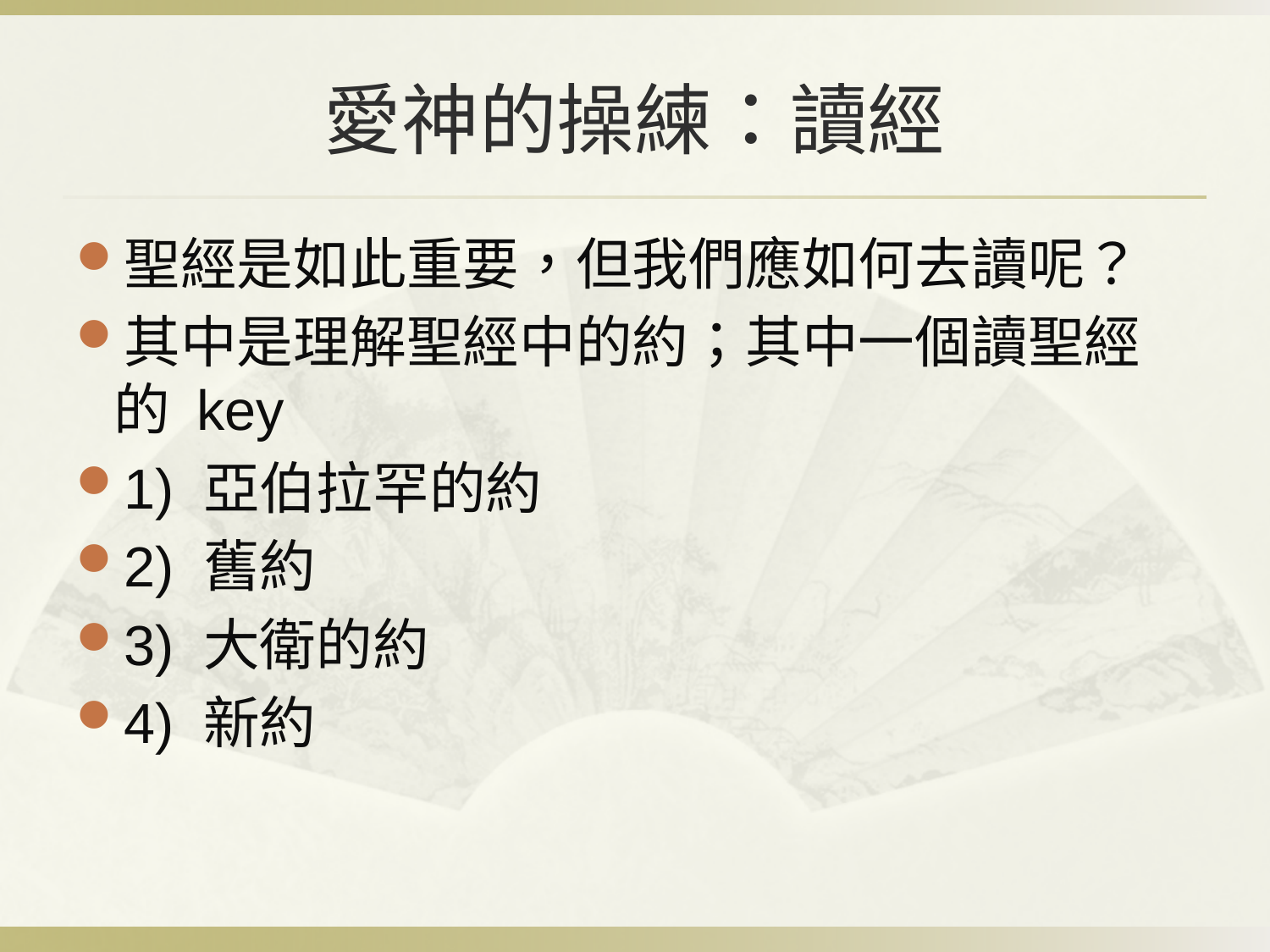

# 愛神的操練：讀經
聖經是如此重要，但我們應如何去讀呢？
其中是理解聖經中的約；其中一個讀聖經的 key
1) 亞伯拉罕的約
2) 舊約
3) 大衛的約
4) 新約